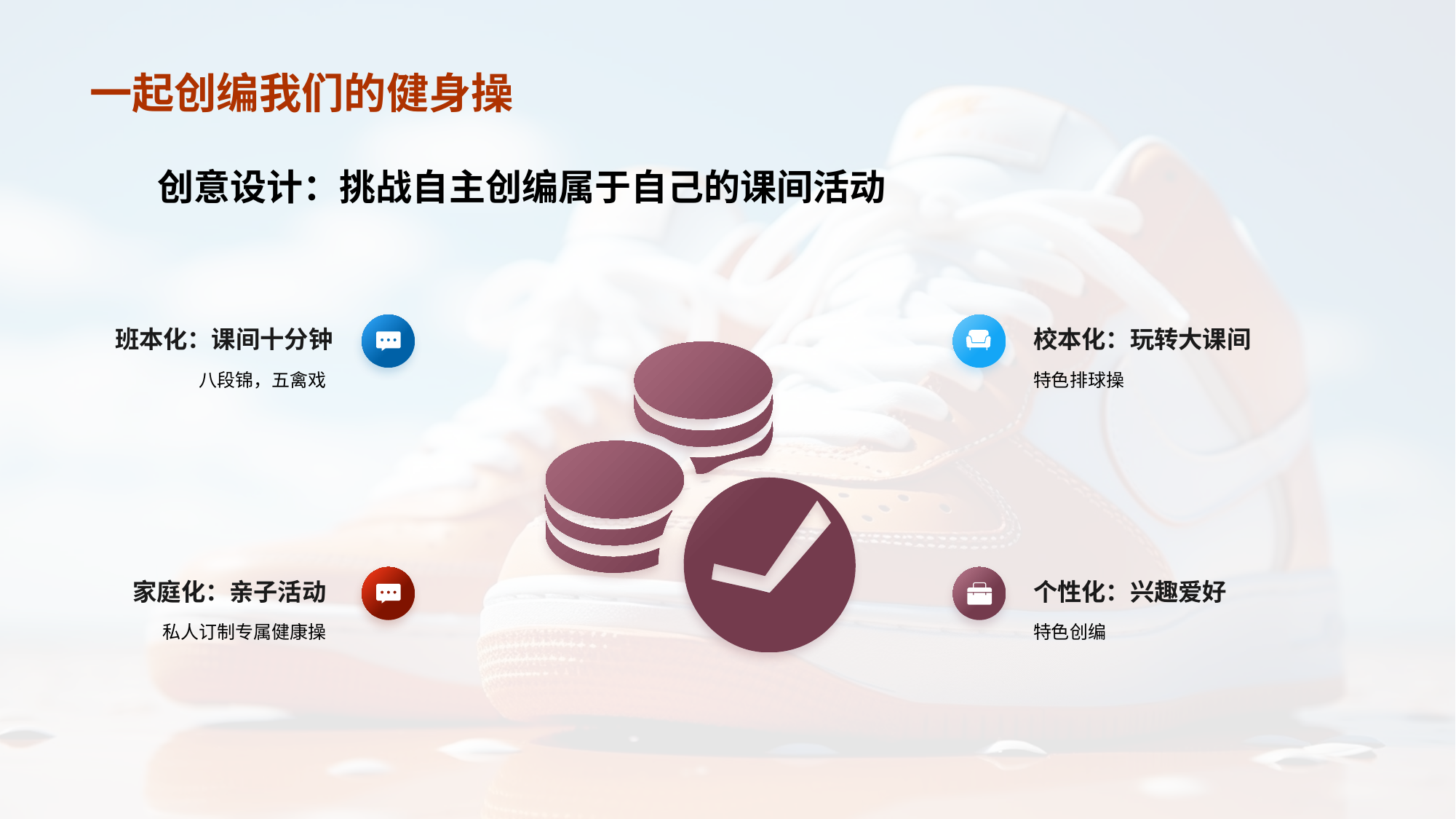

# 一起创编我们的健身操
创意设计：挑战自主创编属于自己的课间活动
班本化：课间十分钟
八段锦，五禽戏

校本化：玩转大课间
特色排球操

家庭化：亲子活动
私人订制专属健康操

个性化：兴趣爱好
特色创编